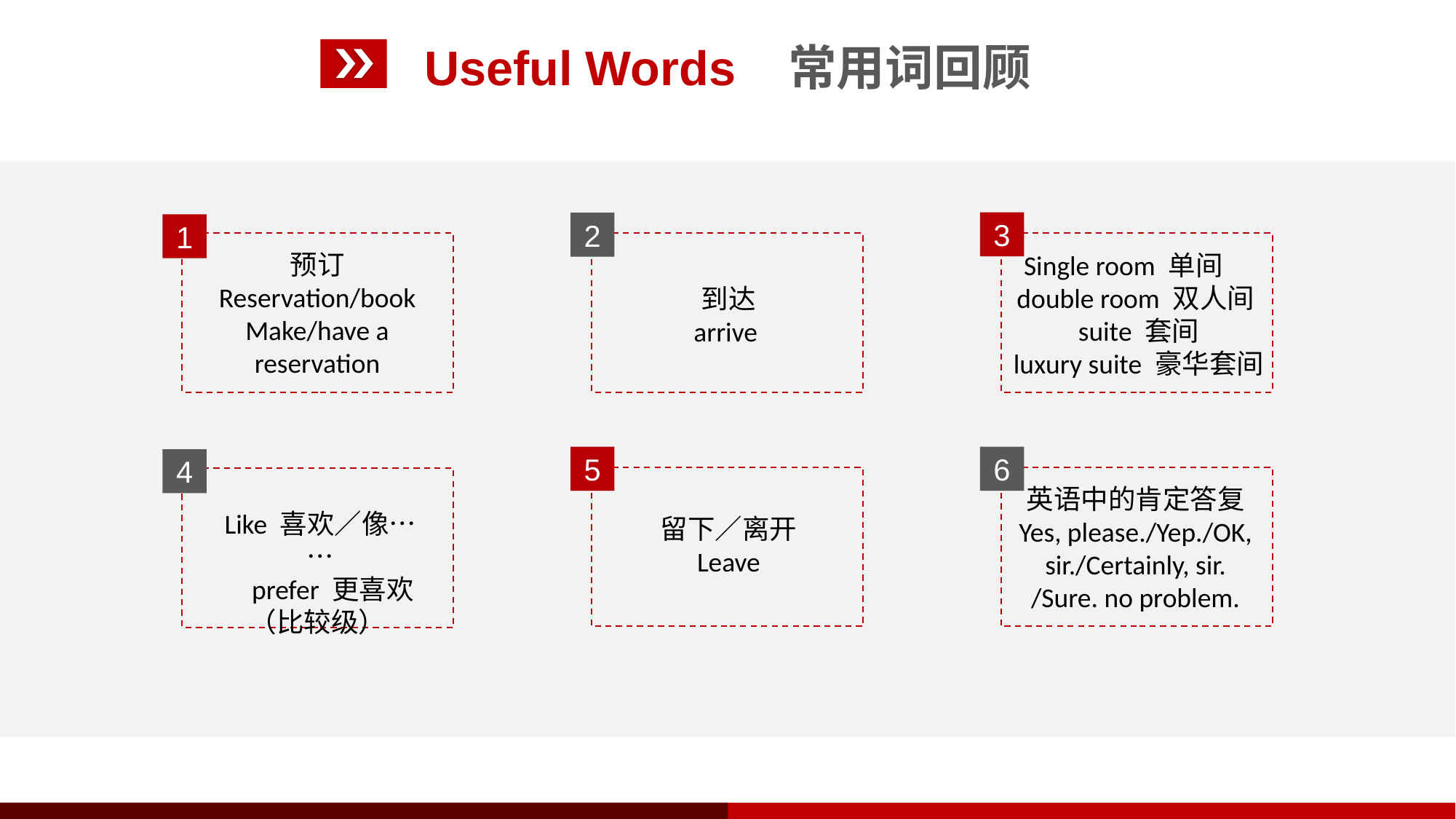

Useful Words   常用词回顾

3
2
1

预订
Reservation/book
Make/have a reservation
Single room 单间
    double room 双人间
     suite 套间
     luxury suite 豪华套间
到达
arrive
5
6
4

英语中的肯定答复
Yes, please./Yep./OK, sir./Certainly, sir.
/Sure. no problem.

Like 喜欢／像……
    prefer 更喜欢（比较级）
留下／离开
Leave